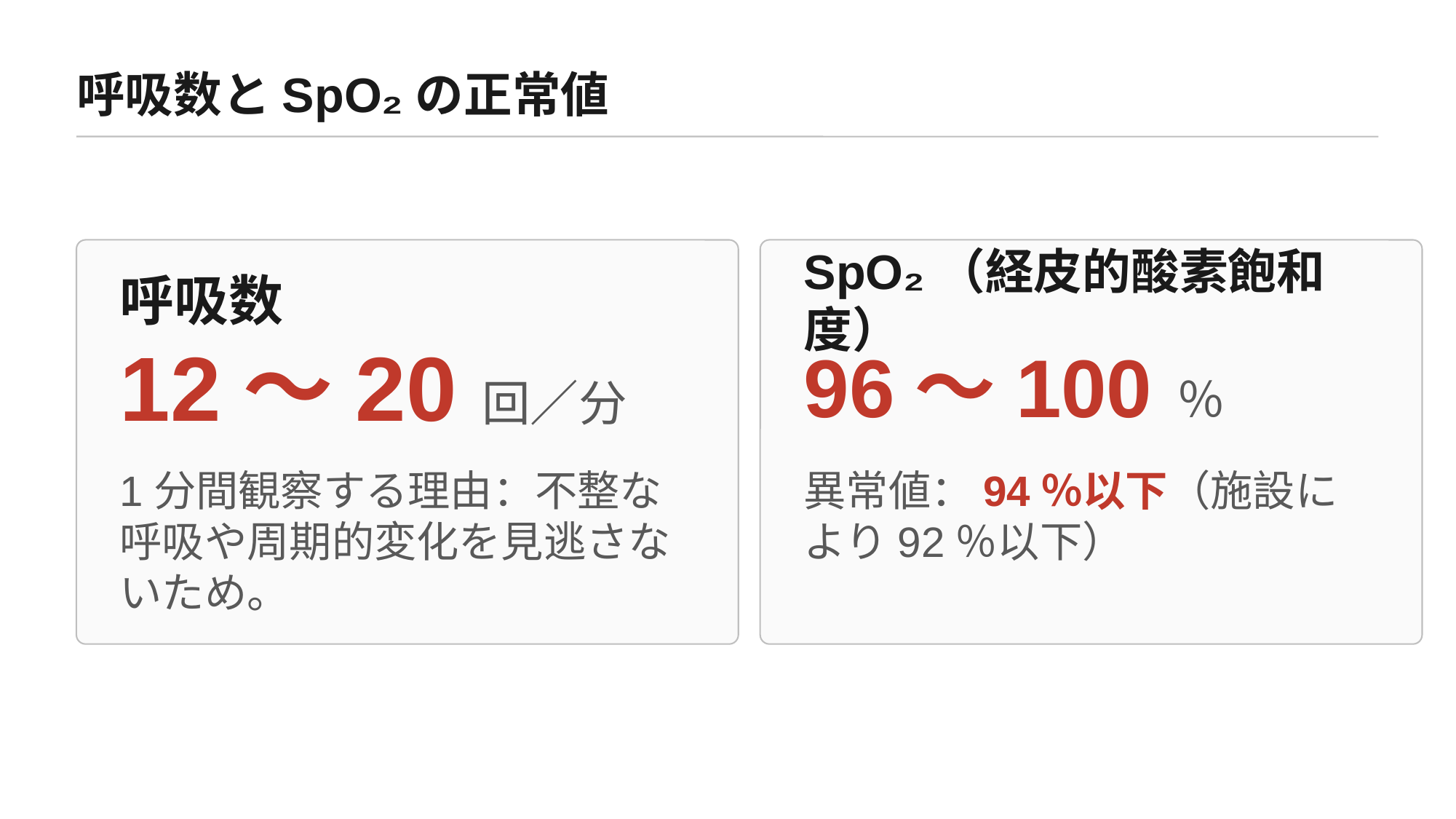

呼吸数とSpO₂の正常値

呼吸数
SpO₂（経皮的酸素飽和度）
12〜20 回／分
96〜100 ％
1分間観察する理由：不整な呼吸や周期的変化を見逃さないため。
異常値：94％以下（施設により92％以下）